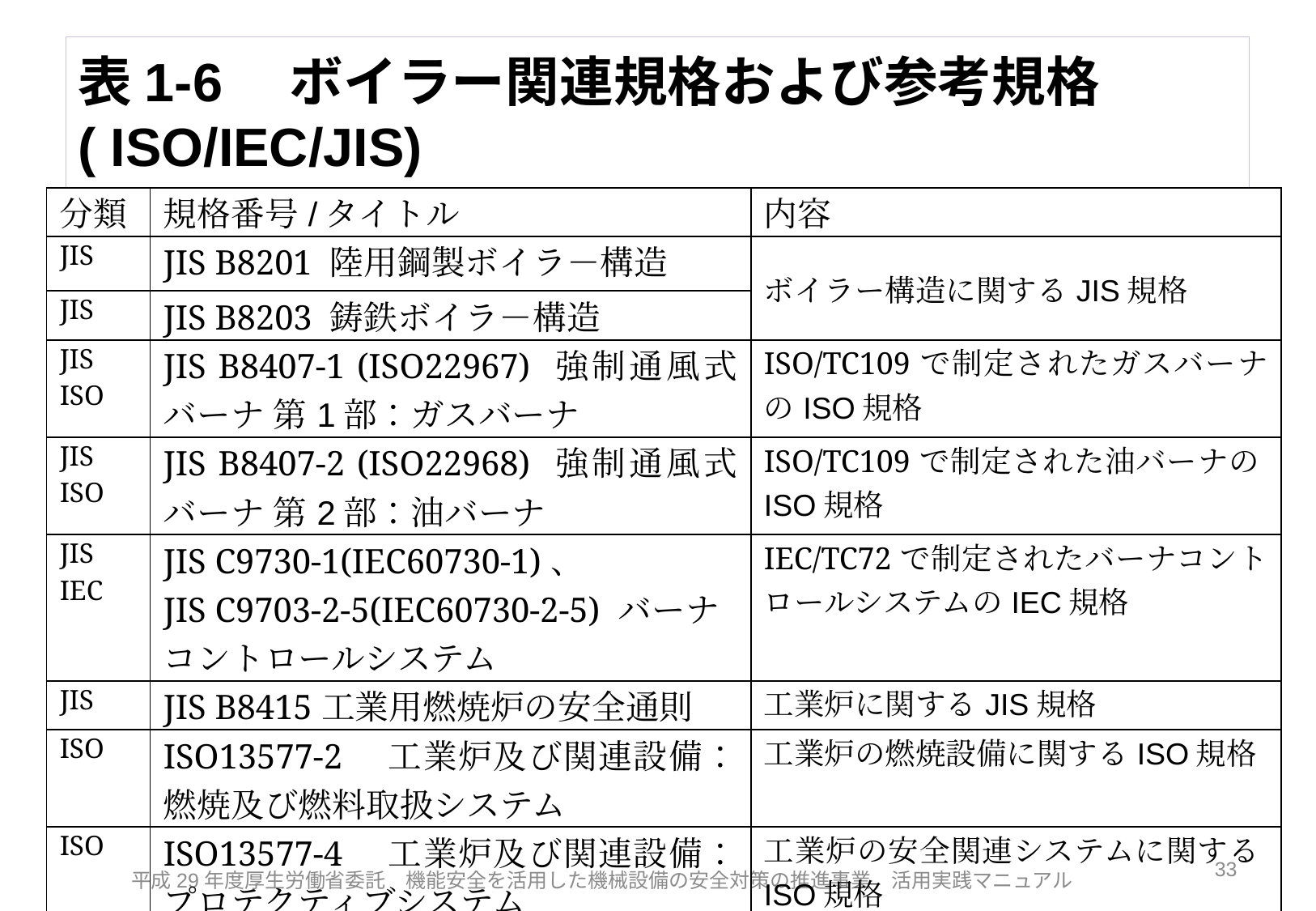

# 表1-6　ボイラー関連規格および参考規格( ISO/IEC/JIS)
| 分類 | 規格番号/タイトル | 内容 |
| --- | --- | --- |
| JIS | JIS B8201 陸用鋼製ボイラ－構造 | ボイラー構造に関するJIS規格 |
| JIS | JIS B8203 鋳鉄ボイラ－構造 |  |
| JIS ISO | JIS B8407-1 (ISO22967) 強制通風式バーナ 第1部：ガスバーナ | ISO/TC109で制定されたガスバーナのISO規格 |
| JIS ISO | JIS B8407-2 (ISO22968) 強制通風式バーナ 第2部：油バーナ | ISO/TC109で制定された油バーナのISO規格 |
| JIS IEC | JIS C9730-1(IEC60730-1)、 JIS C9703-2-5(IEC60730-2-5) バーナコントロールシステム | IEC/TC72で制定されたバーナコントロールシステムのIEC規格 |
| JIS | JIS B8415工業用燃焼炉の安全通則 | 工業炉に関するJIS規格 |
| ISO | ISO13577-2　工業炉及び関連設備：燃焼及び燃料取扱システム | 工業炉の燃焼設備に関するISO規格 |
| ISO | ISO13577-4　工業炉及び関連設備：プロテクティブシステム | 工業炉の安全関連システムに関するISO規格 |
33
平成29年度厚生労働省委託　機能安全を活用した機械設備の安全対策の推進事業　活用実践マニュアル